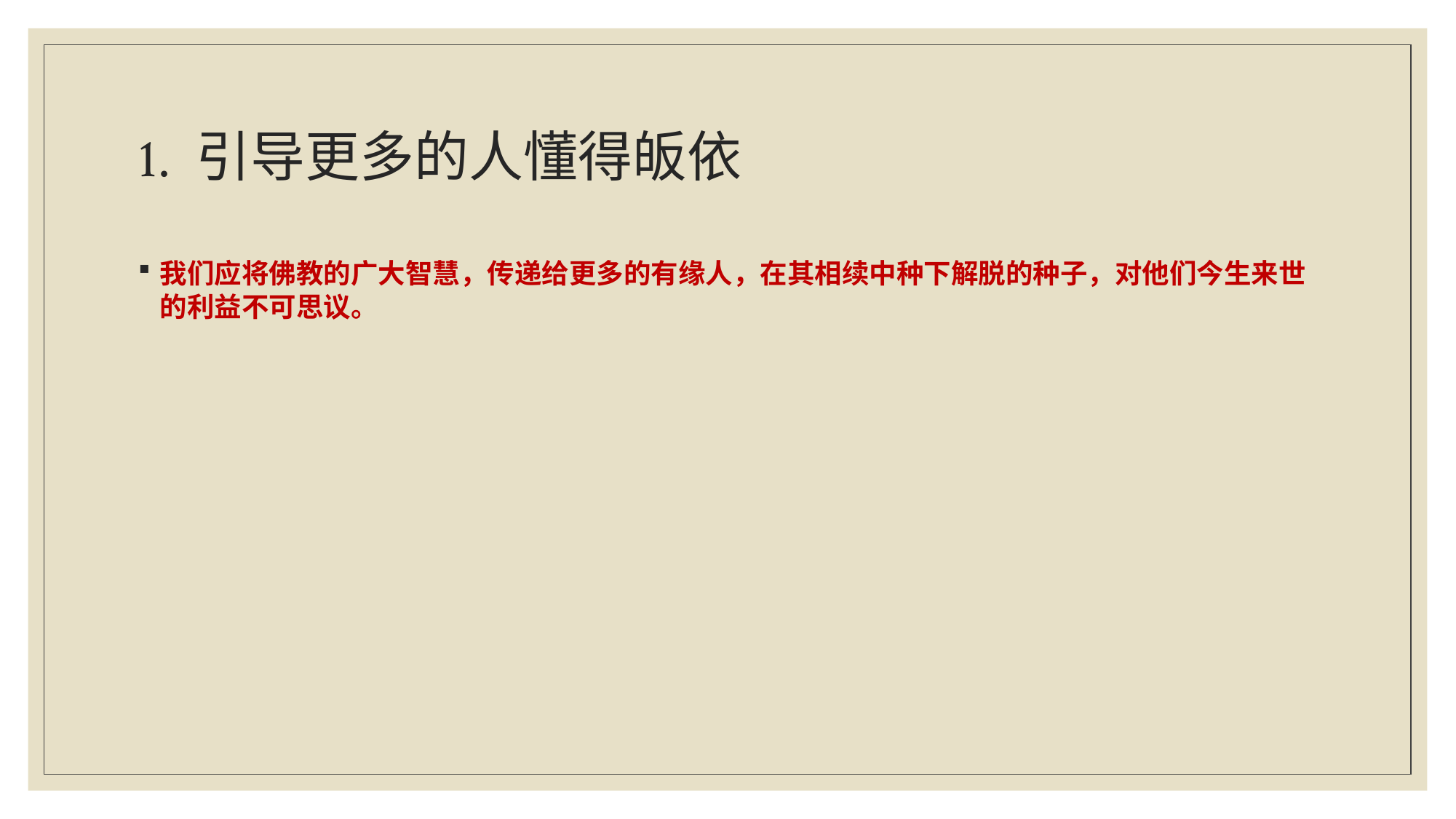

# 1. 引导更多的人懂得皈依
我们应将佛教的广大智慧，传递给更多的有缘人，在其相续中种下解脱的种子，对他们今生来世的利益不可思议。